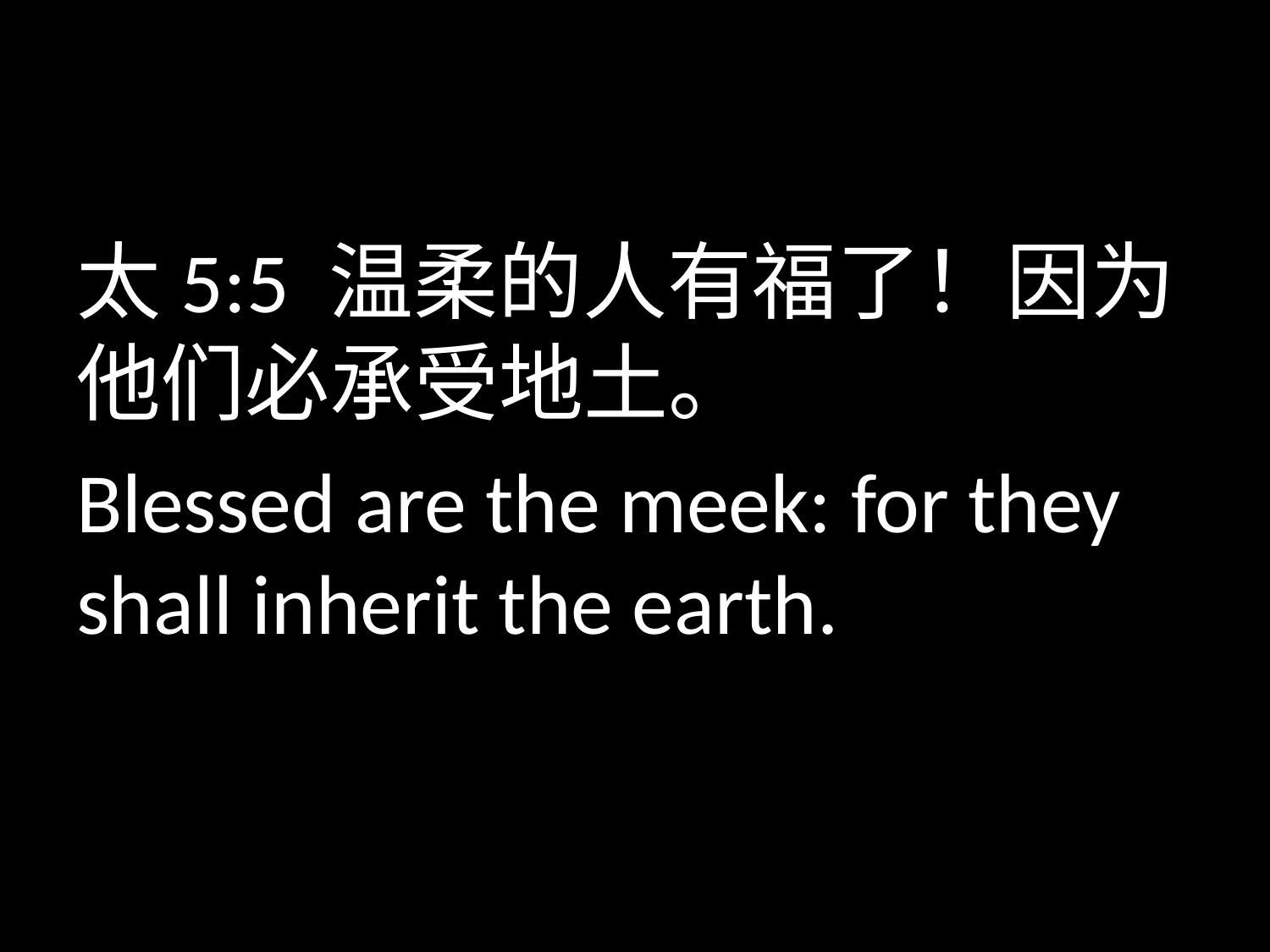

#
太5:5 温柔的人有福了！因为他们必承受地土。
Blessed are the meek: for they shall inherit the earth.